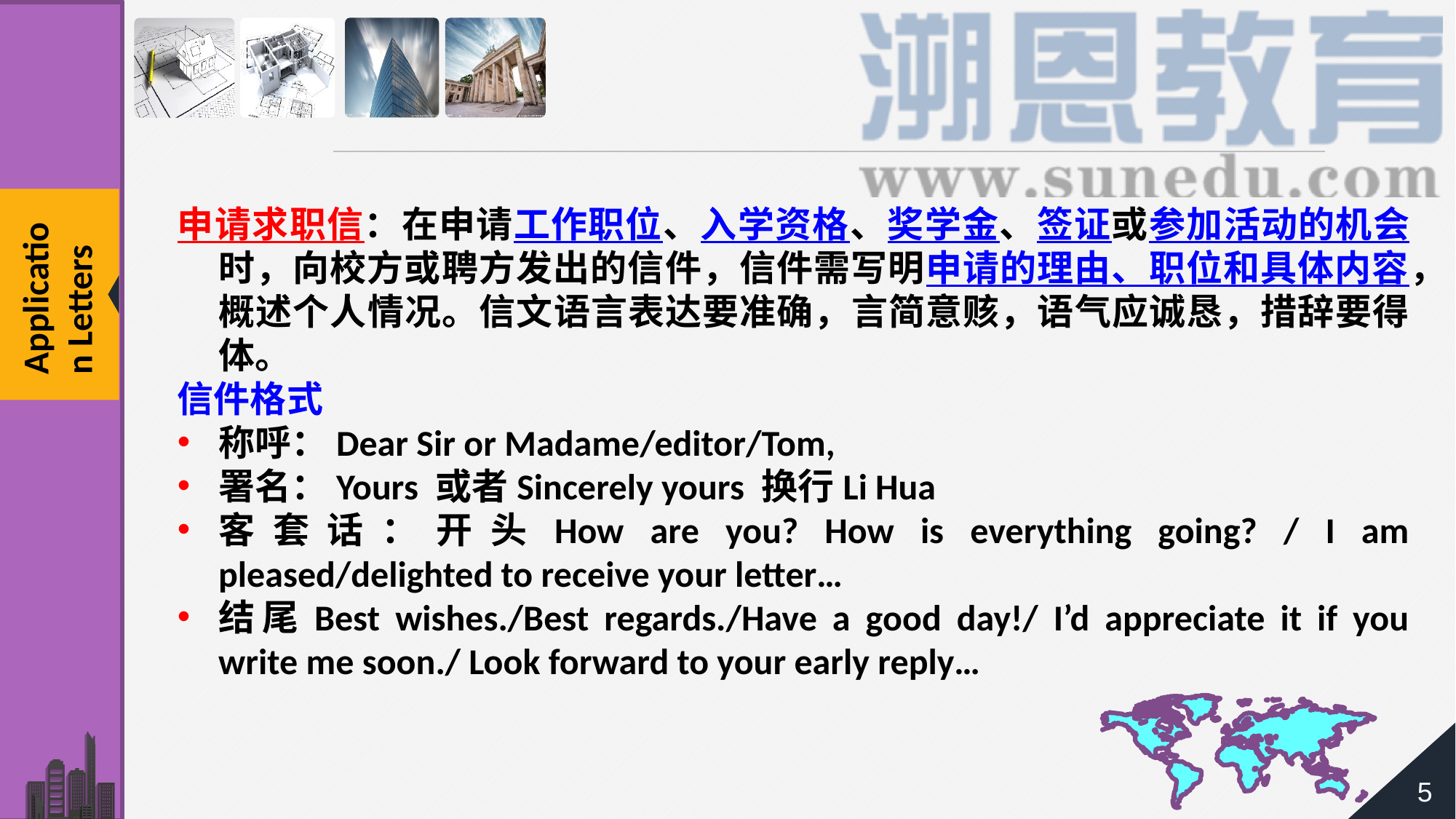

申请求职信：在申请工作职位、入学资格、奖学金、签证或参加活动的机会时，向校方或聘方发出的信件，信件需写明申请的理由、职位和具体内容，概述个人情况。信文语言表达要准确，言简意赅，语气应诚恳，措辞要得体。
信件格式
称呼：Dear Sir or Madame/editor/Tom,
署名：Yours 或者Sincerely yours 换行Li Hua
客套话：开头How are you? How is everything going? / I am pleased/delighted to receive your letter…
结尾Best wishes./Best regards./Have a good day!/ I’d appreciate it if you write me soon./ Look forward to your early reply…